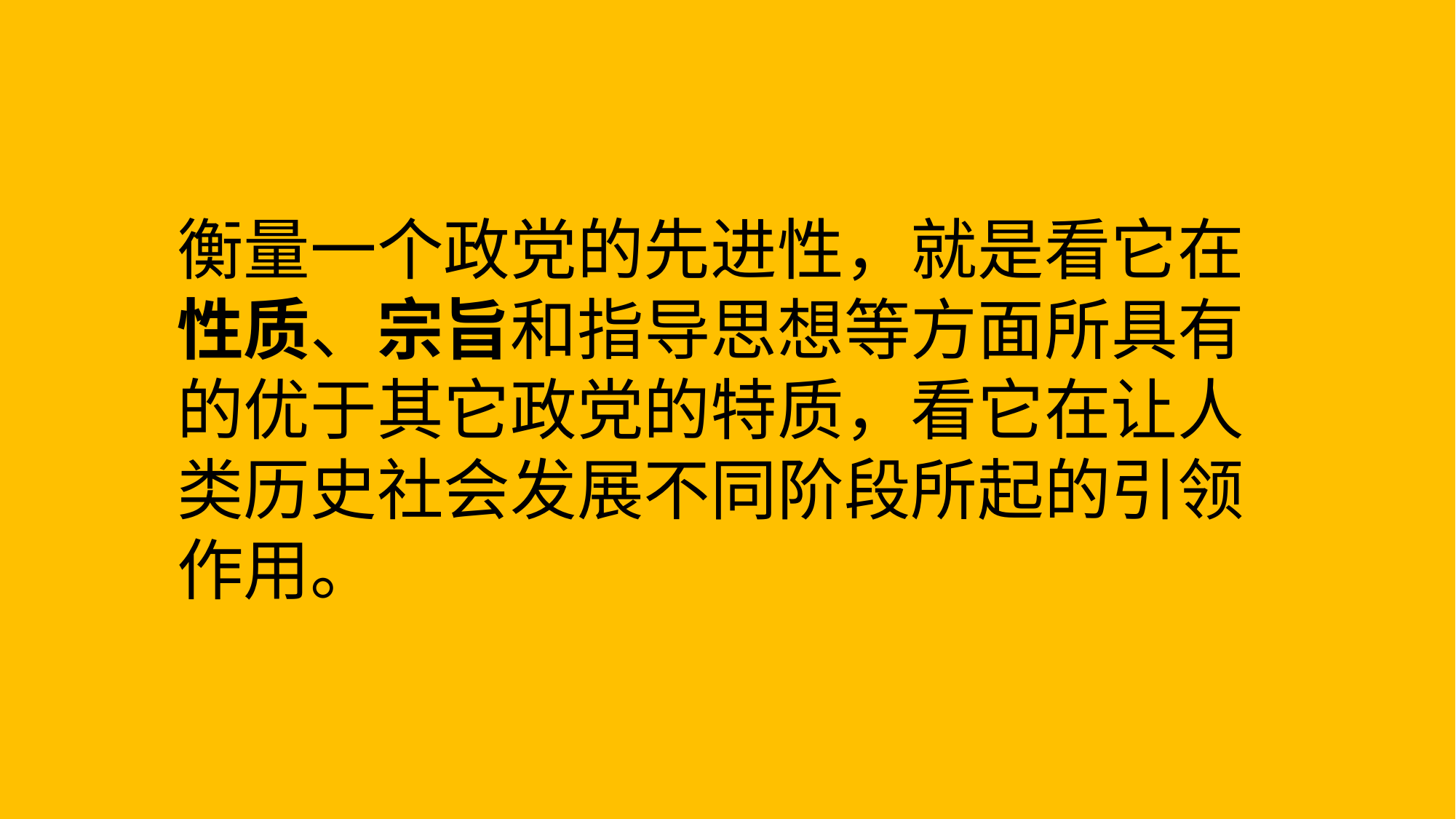

衡量一个政党的先进性，就是看它在性质、宗旨和指导思想等方面所具有的优于其它政党的特质，看它在让人类历史社会发展不同阶段所起的引领作用。